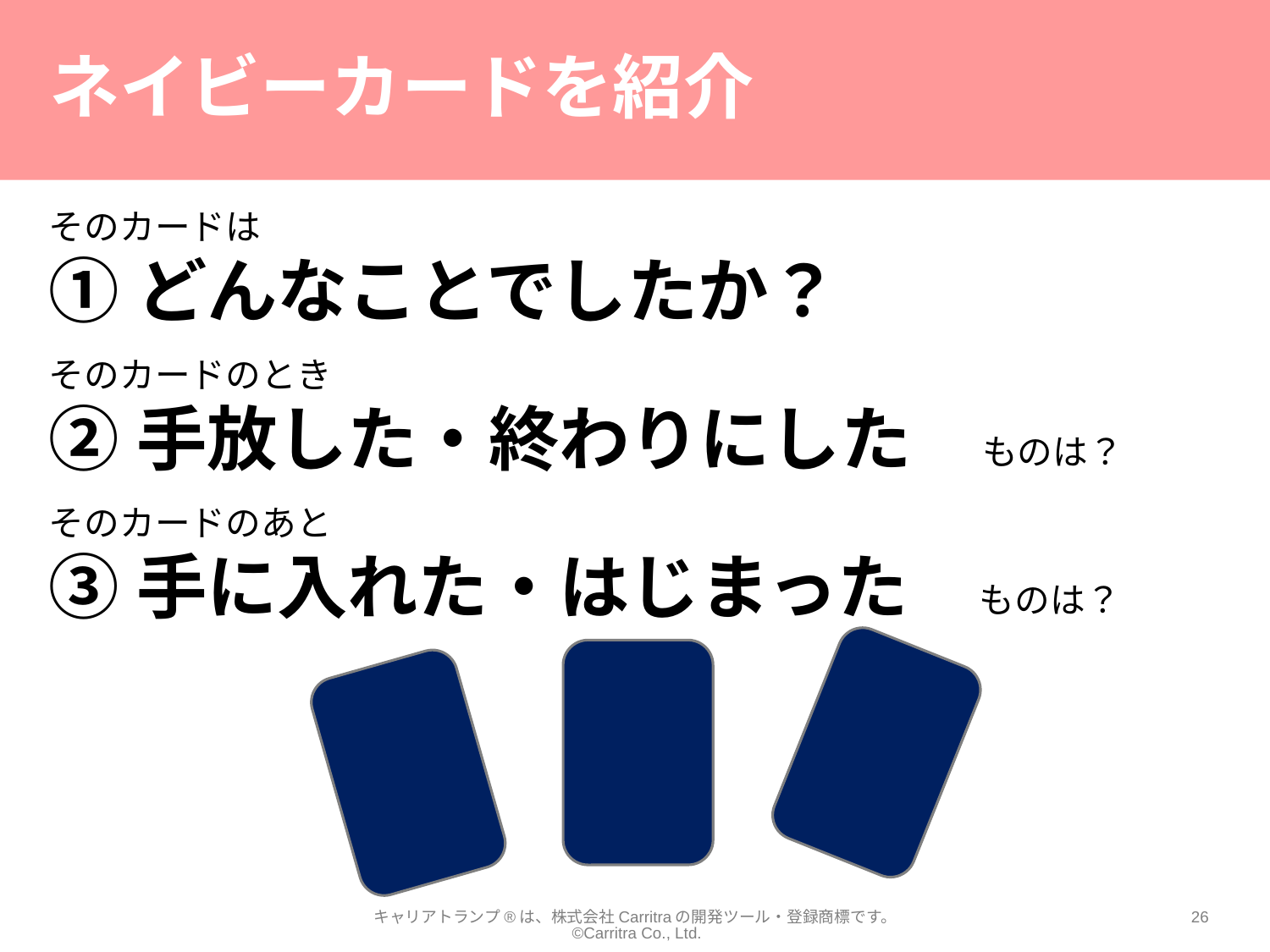

# ネイビーカードを紹介
そのカードは
①どんなことでしたか？

そのカードのとき
②手放した・終わりにした　ものは？

そのカードのあと
③手に入れた・はじまった　ものは？